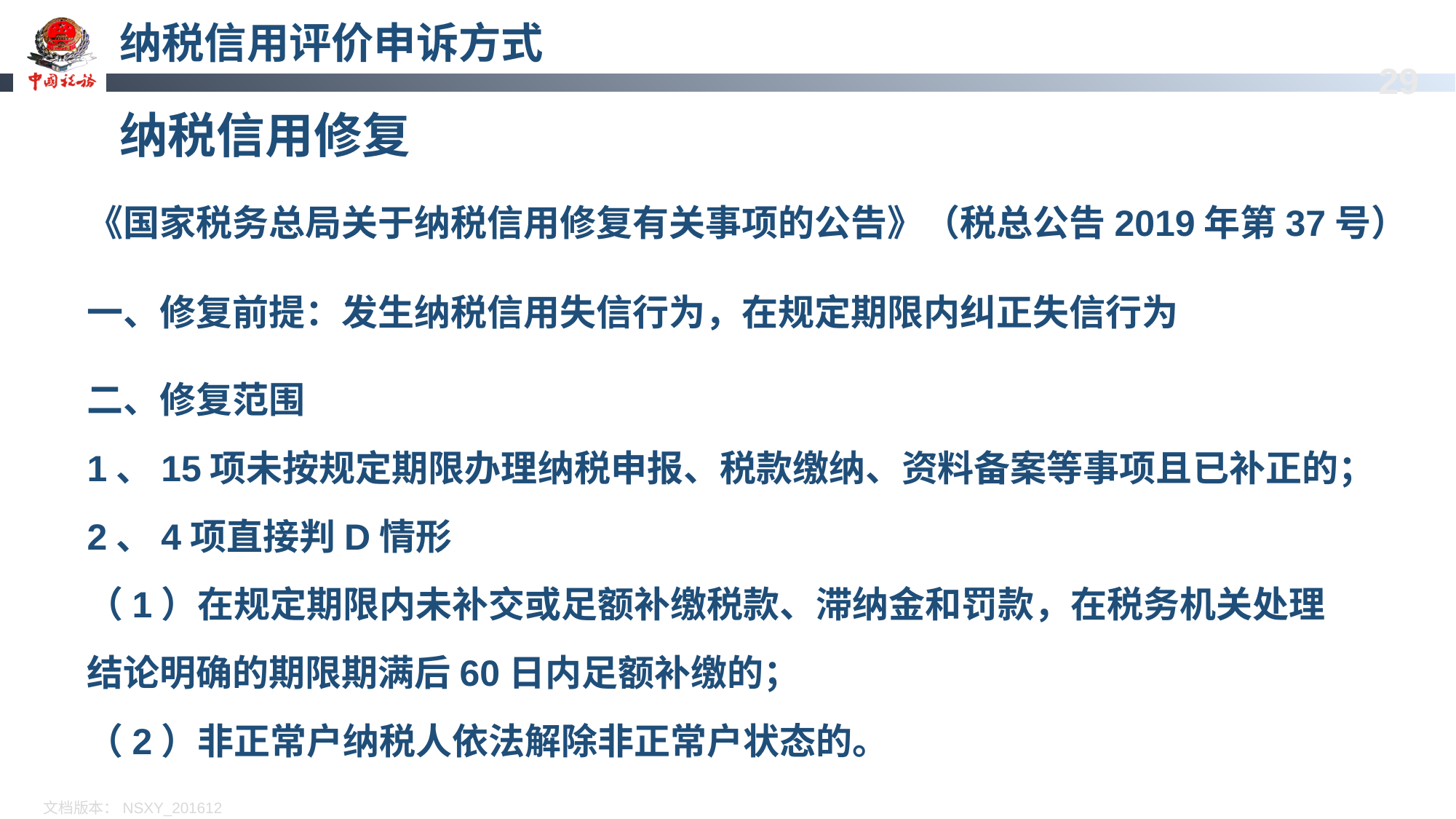

# 纳税信用评价申诉方式
纳税信用修复
《国家税务总局关于纳税信用修复有关事项的公告》（税总公告2019年第37号）
一、修复前提：发生纳税信用失信行为，在规定期限内纠正失信行为

二、修复范围
1、15项未按规定期限办理纳税申报、税款缴纳、资料备案等事项且已补正的；2、4项直接判D情形
（1）在规定期限内未补交或足额补缴税款、滞纳金和罚款，在税务机关处理结论明确的期限期满后60日内足额补缴的；
（2）非正常户纳税人依法解除非正常户状态的。